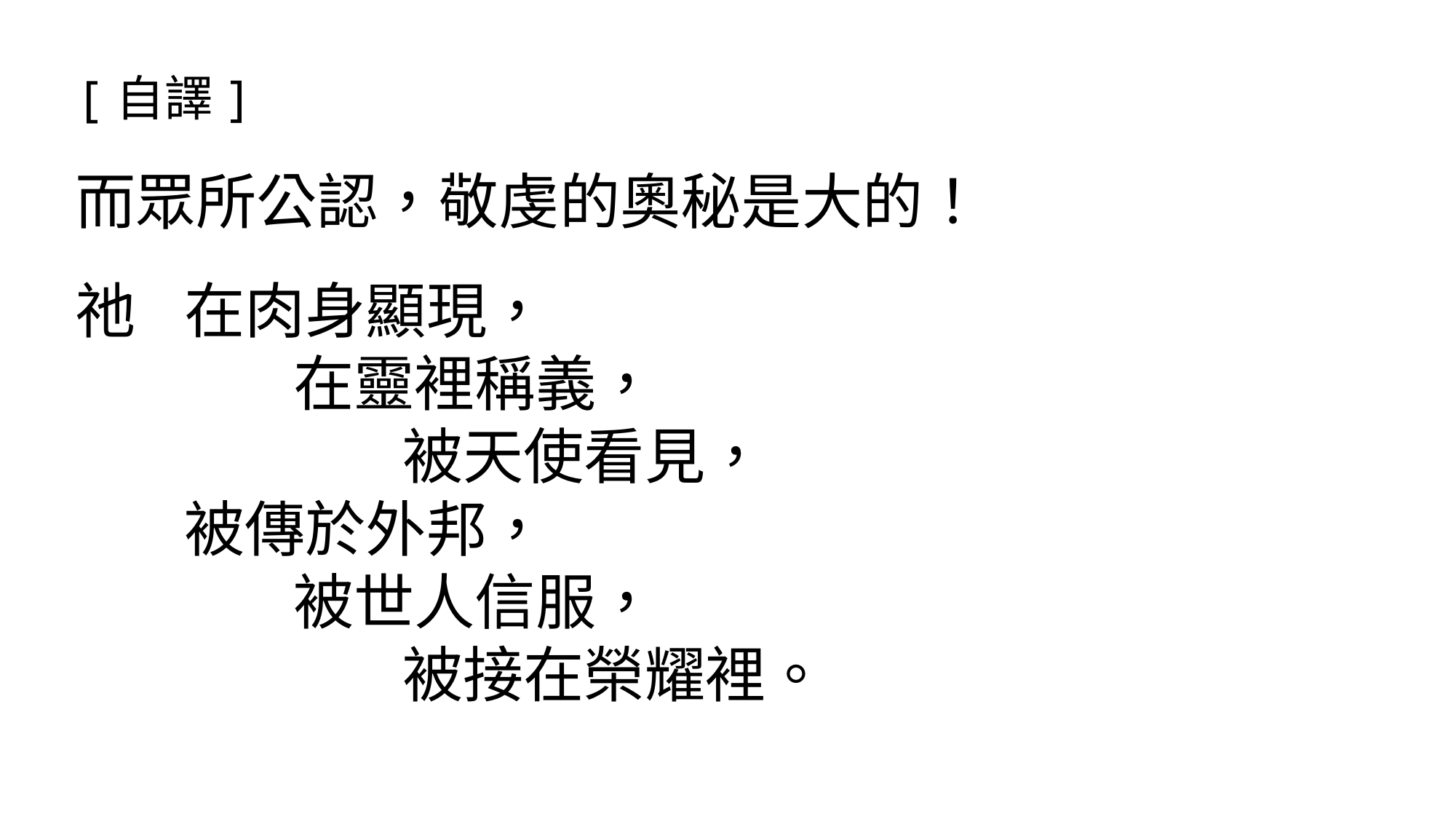

[自譯]

而眾所公認，敬虔的奧秘是大的！

祂	在肉身顯現，
		在靈裡稱義，
			被天使看見，
	被傳於外邦，
		被世人信服，
			被接在榮耀裡。